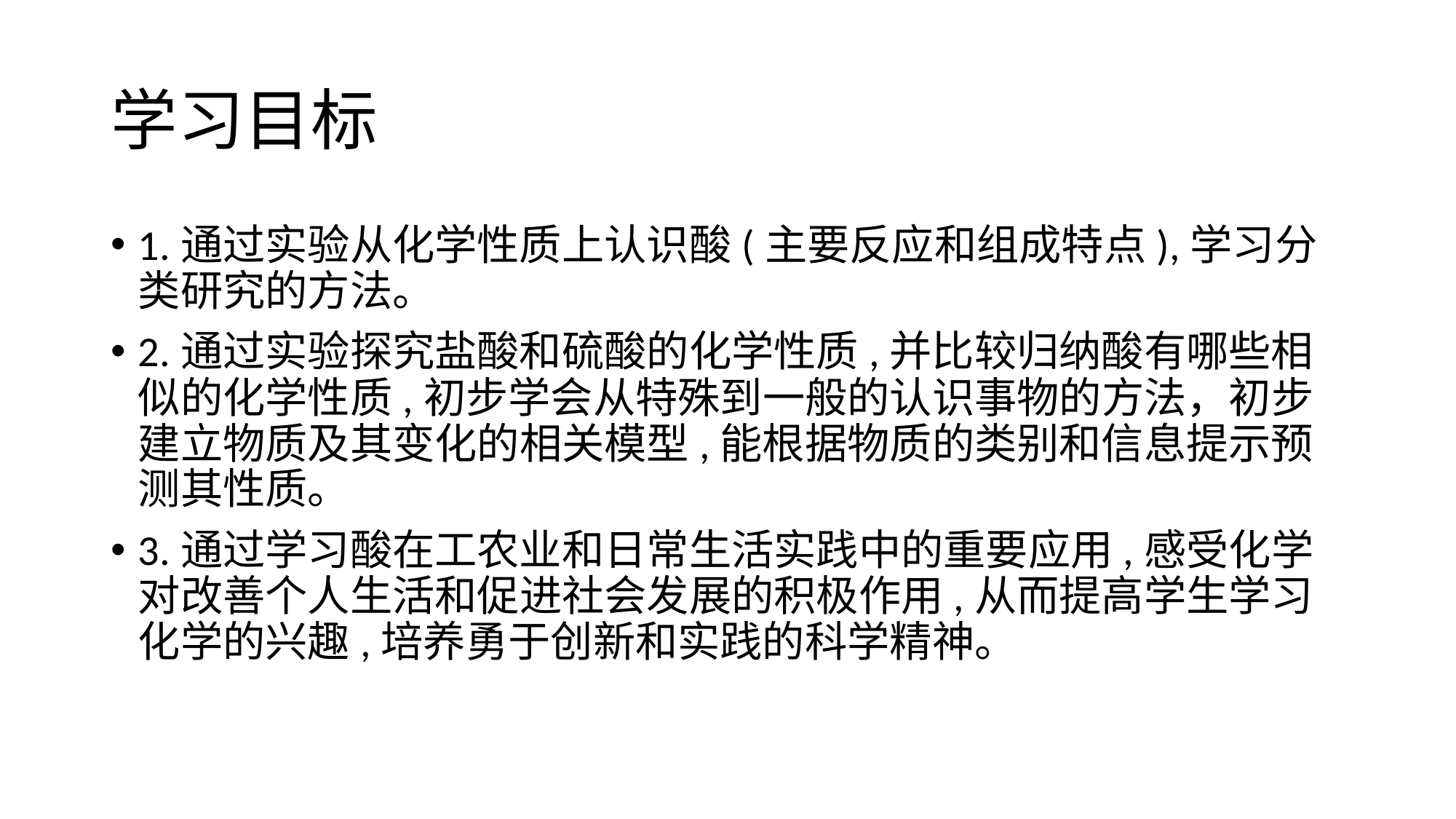

# 学习目标
1.通过实验从化学性质上认识酸(主要反应和组成特点),学习分类研究的方法。
2.通过实验探究盐酸和硫酸的化学性质,并比较归纳酸有哪些相似的化学性质,初步学会从特殊到一般的认识事物的方法，初步建立物质及其变化的相关模型,能根据物质的类别和信息提示预测其性质。
3.通过学习酸在工农业和日常生活实践中的重要应用,感受化学对改善个人生活和促进社会发展的积极作用,从而提高学生学习化学的兴趣,培养勇于创新和实践的科学精神。